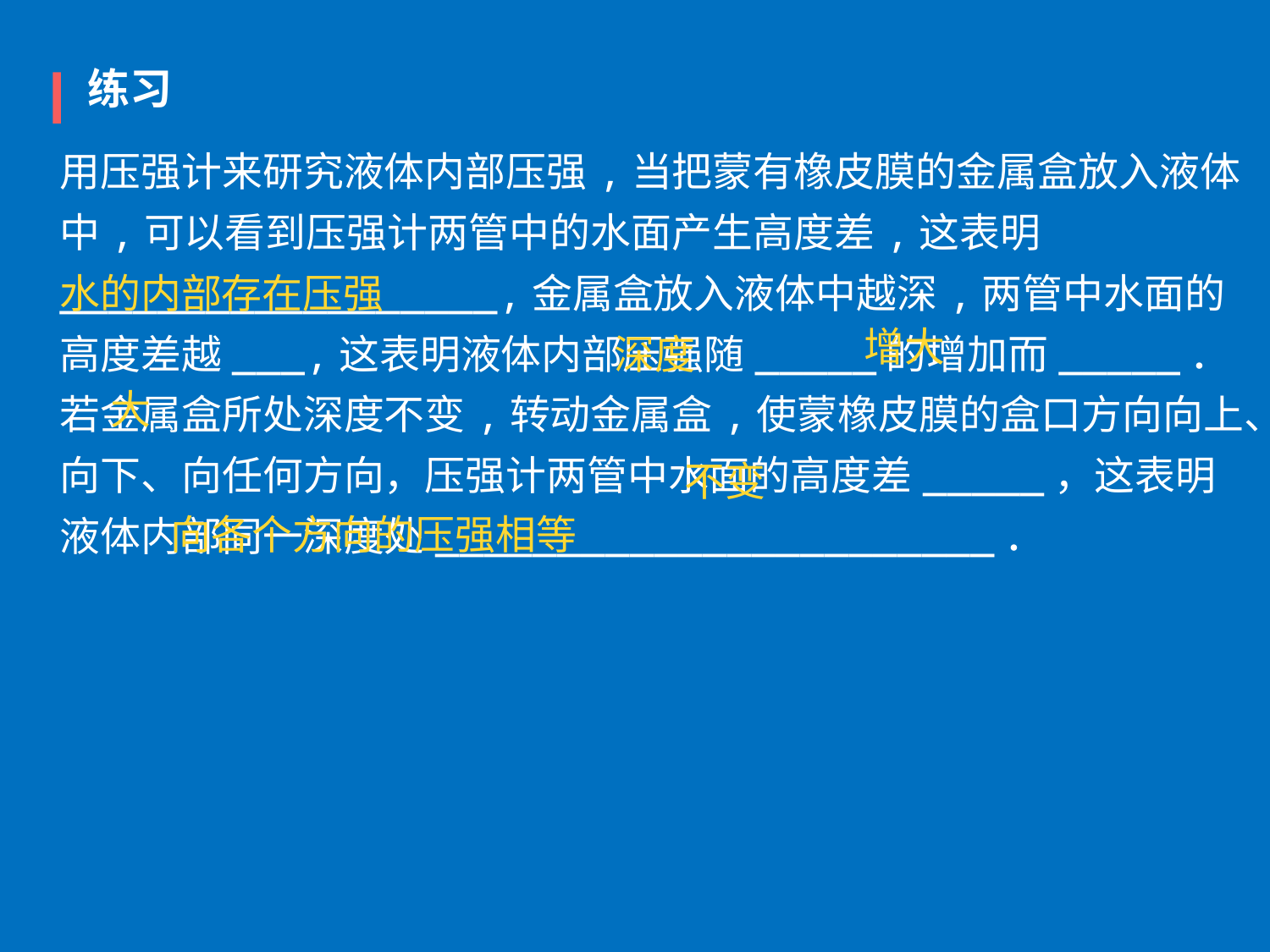

练习

用压强计来研究液体内部压强,当把蒙有橡皮膜的金属盒放入液体中,可以看到压强计两管中的水面产生高度差,这表明__________________,金属盒放入液体中越深,两管中水面的高度差越___,这表明液体内部压强随_____的增加而_____．若金属盒所处深度不变,转动金属盒,使蒙橡皮膜的盒口方向向上、向下、向任何方向，压强计两管中水面的高度差_____，这表明液体内部同一深度处_______________________．
水的内部存在压强
增大
深度
大
不变
向各个方向的压强相等